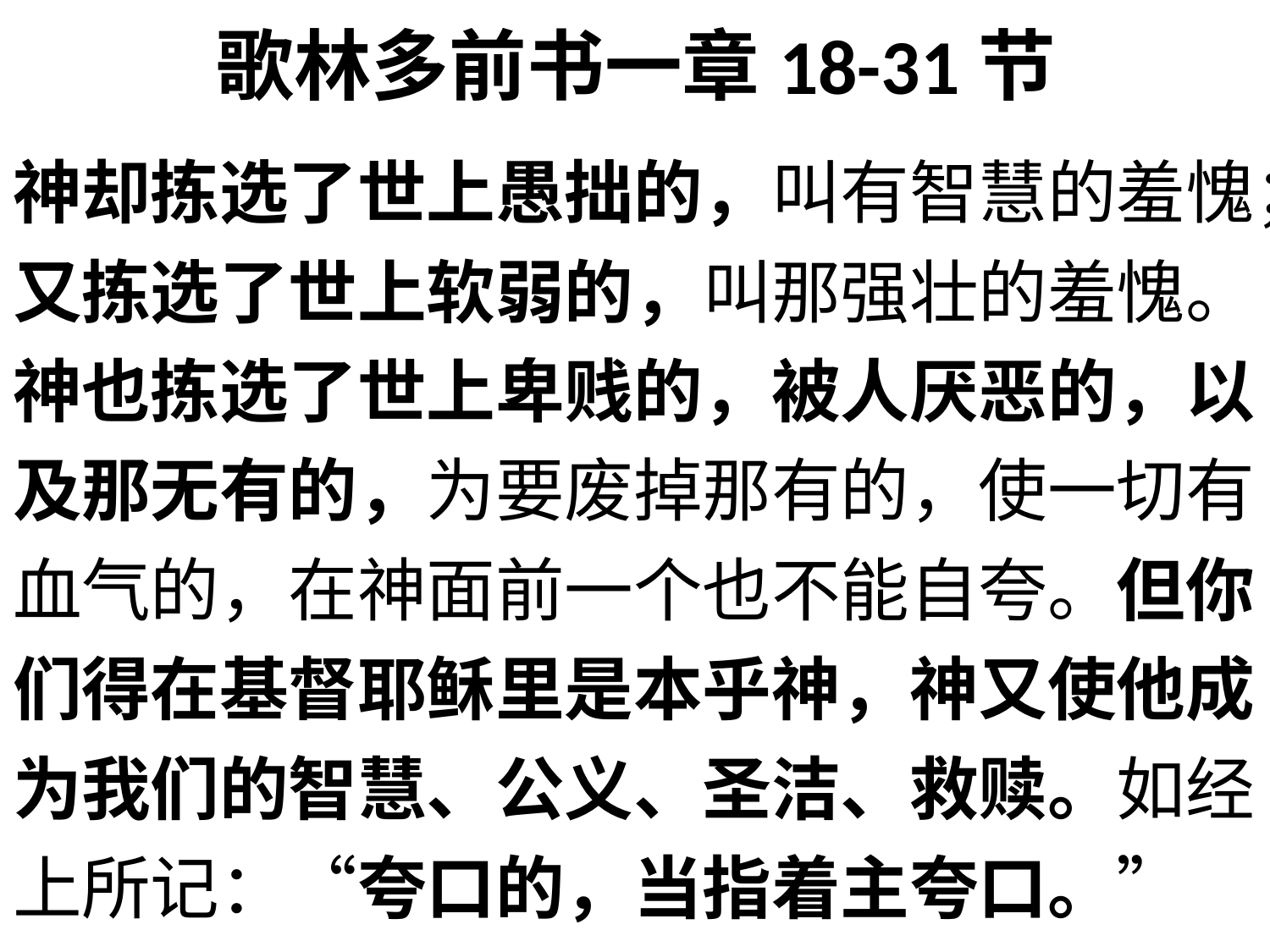

# 歌林多前书一章18-31节
神却拣选了世上愚拙的，叫有智慧的羞愧；又拣选了世上软弱的，叫那强壮的羞愧。神也拣选了世上卑贱的，被人厌恶的，以及那无有的，为要废掉那有的，使一切有血气的，在神面前一个也不能自夸。但你们得在基督耶稣里是本乎神，神又使他成为我们的智慧、公义、圣洁、救赎。如经上所记：“夸口的，当指着主夸口。”